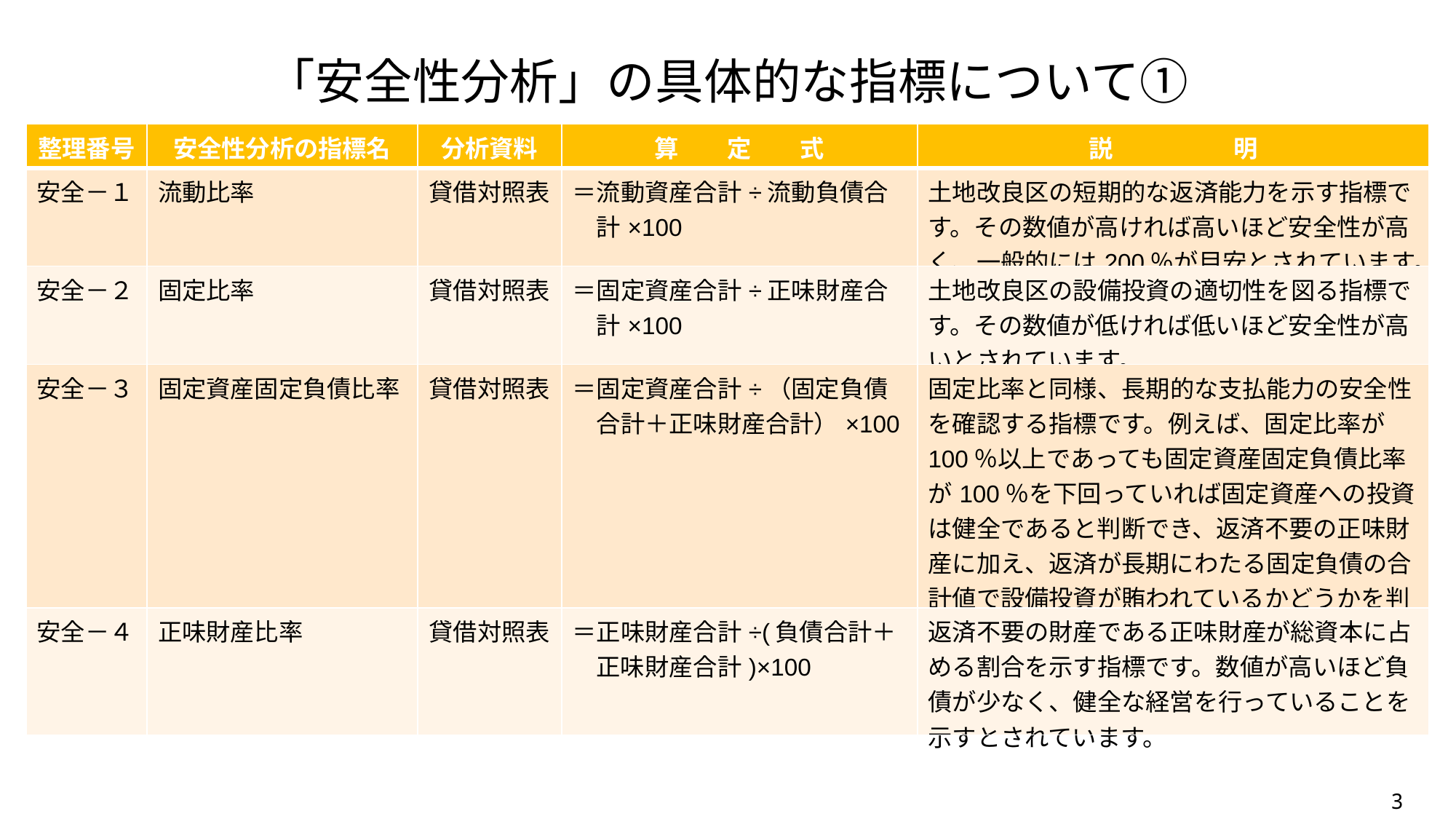

「安全性分析」の具体的な指標について①
| 整理番号 | 安全性分析の指標名 | 分析資料 | 算　　定　　式 | 説　　　　　明 |
| --- | --- | --- | --- | --- |
| 安全－１ | 流動比率 | 貸借対照表 | ＝流動資産合計÷流動負債合 　計×100 | 土地改良区の短期的な返済能力を示す指標です。その数値が高ければ高いほど安全性が高く、一般的には200％が目安とされています。 |
| 安全－２ | 固定比率 | 貸借対照表 | ＝固定資産合計÷正味財産合 　計×100 | 土地改良区の設備投資の適切性を図る指標です。その数値が低ければ低いほど安全性が高いとされています。 |
| 安全－３ | 固定資産固定負債比率 | 貸借対照表 | ＝固定資産合計÷（固定負債 　合計＋正味財産合計）×100 | 固定比率と同様、長期的な支払能力の安全性を確認する指標です。例えば、固定比率が100％以上であっても固定資産固定負債比率が100％を下回っていれば固定資産への投資は健全であると判断でき、返済不要の正味財産に加え、返済が長期にわたる固定負債の合計値で設備投資が賄われているかどうかを判断できるとされています。 |
| 安全－４ | 正味財産比率 | 貸借対照表 | ＝正味財産合計÷(負債合計＋ 　正味財産合計)×100 | 返済不要の財産である正味財産が総資本に占める割合を示す指標です。数値が高いほど負債が少なく、健全な経営を行っていることを示すとされています。 |
3